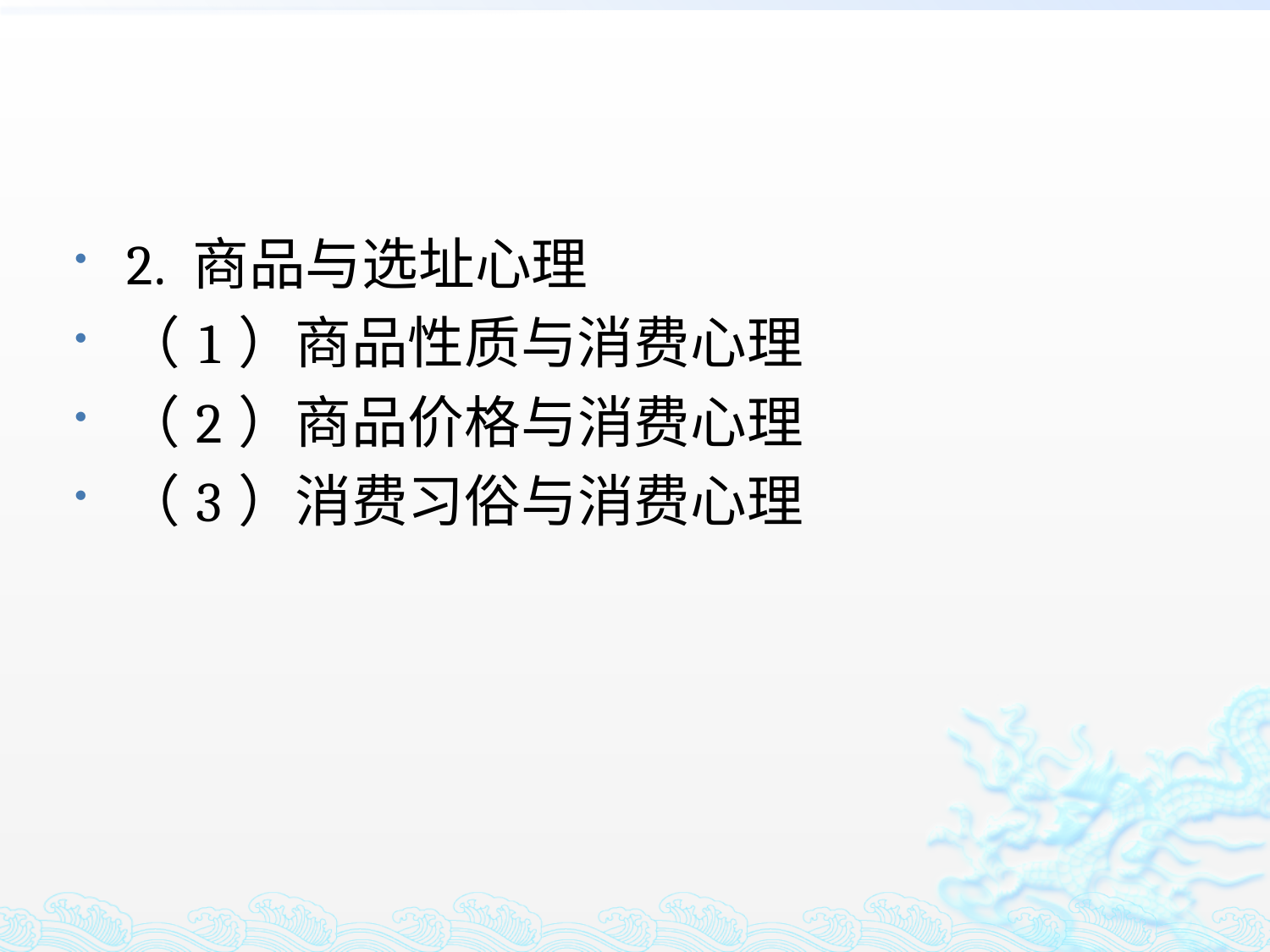

#
2. 商品与选址心理
（1）商品性质与消费心理
（2）商品价格与消费心理
（3）消费习俗与消费心理